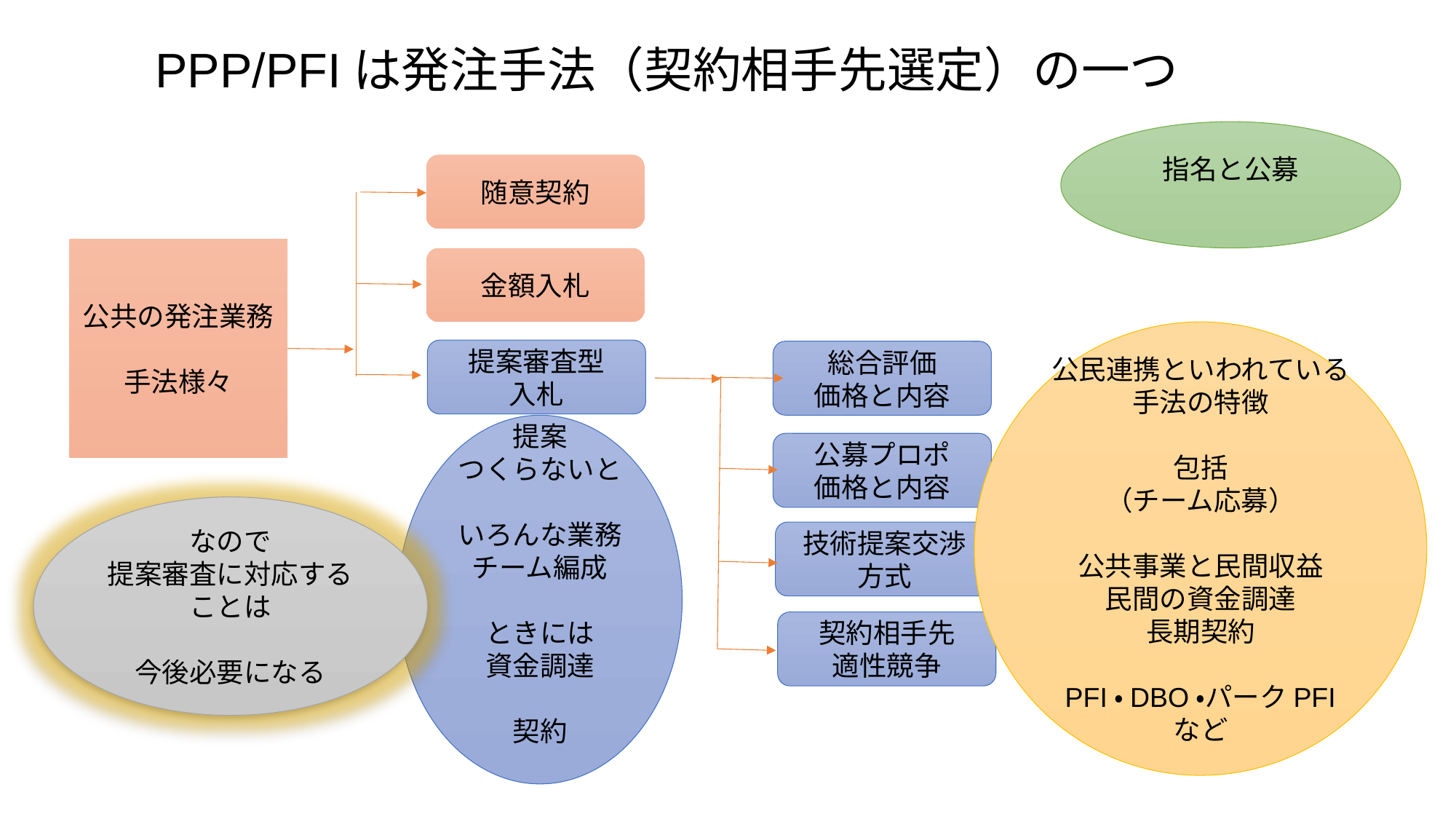

# PPP/PFIは発注手法（契約相手先選定）の一つ
指名と公募

随意契約
公共の発注業務

手法様々
金額入札
公民連携といわれている手法の特徴

包括
（チーム応募）

公共事業と民間収益
民間の資金調達
長期契約

PFI・DBO・パークPFI
など
提案審査型
入札
総合評価
価格と内容
提案
つくらないと

いろんな業務
チーム編成

ときには
資金調達

契約

公募プロポ
価格と内容
なので
提案審査に対応することは

今後必要になる
技術提案交渉方式
契約相手先
適性競争